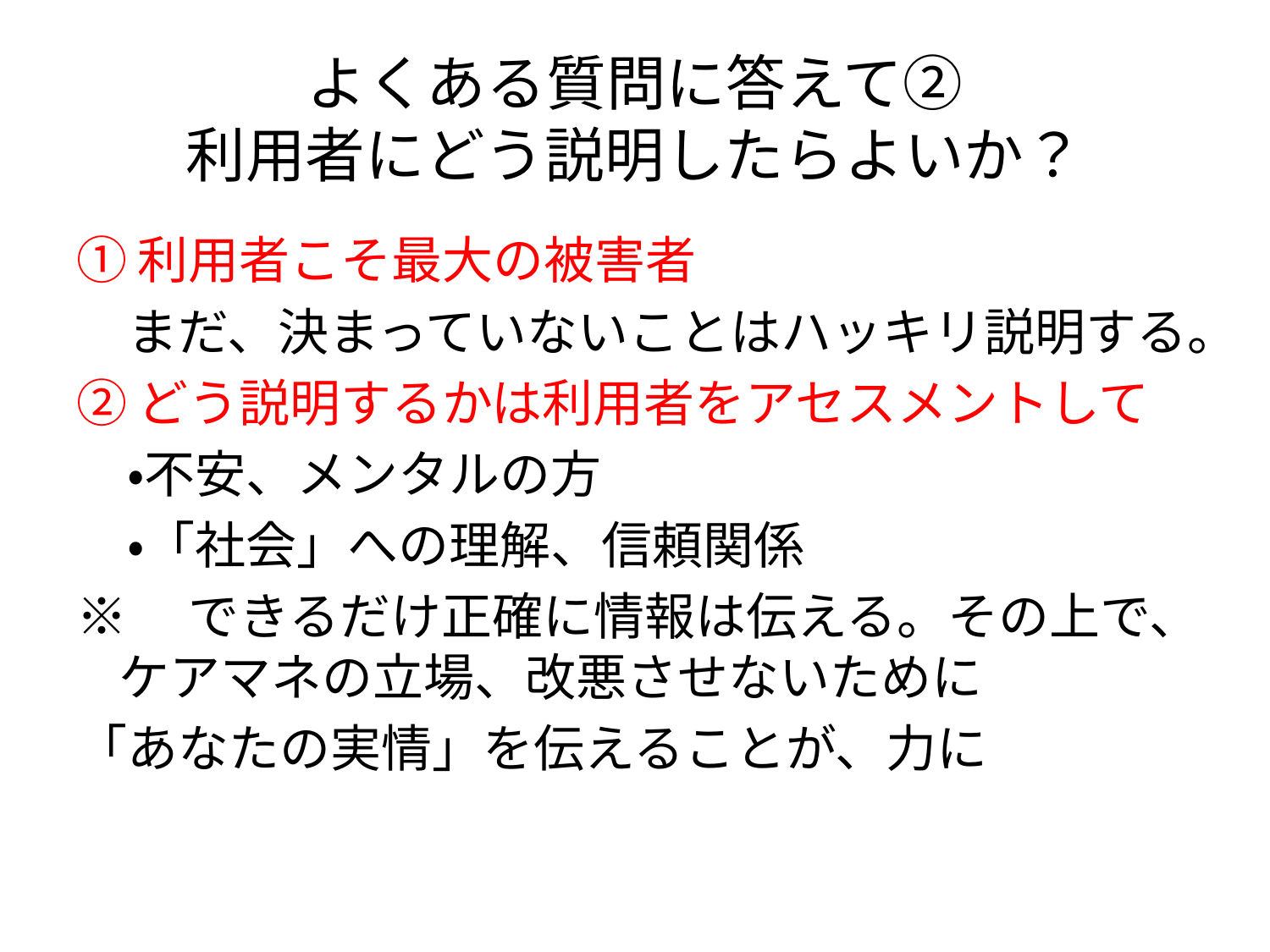

# よくある質問に答えて② 利用者にどう説明したらよいか？
①利用者こそ最大の被害者
　まだ、決まっていないことはハッキリ説明する。
②どう説明するかは利用者をアセスメントして
　・不安、メンタルの方
　・「社会」への理解、信頼関係
※　できるだけ正確に情報は伝える。その上で、ケアマネの立場、改悪させないために
「あなたの実情」を伝えることが、力に